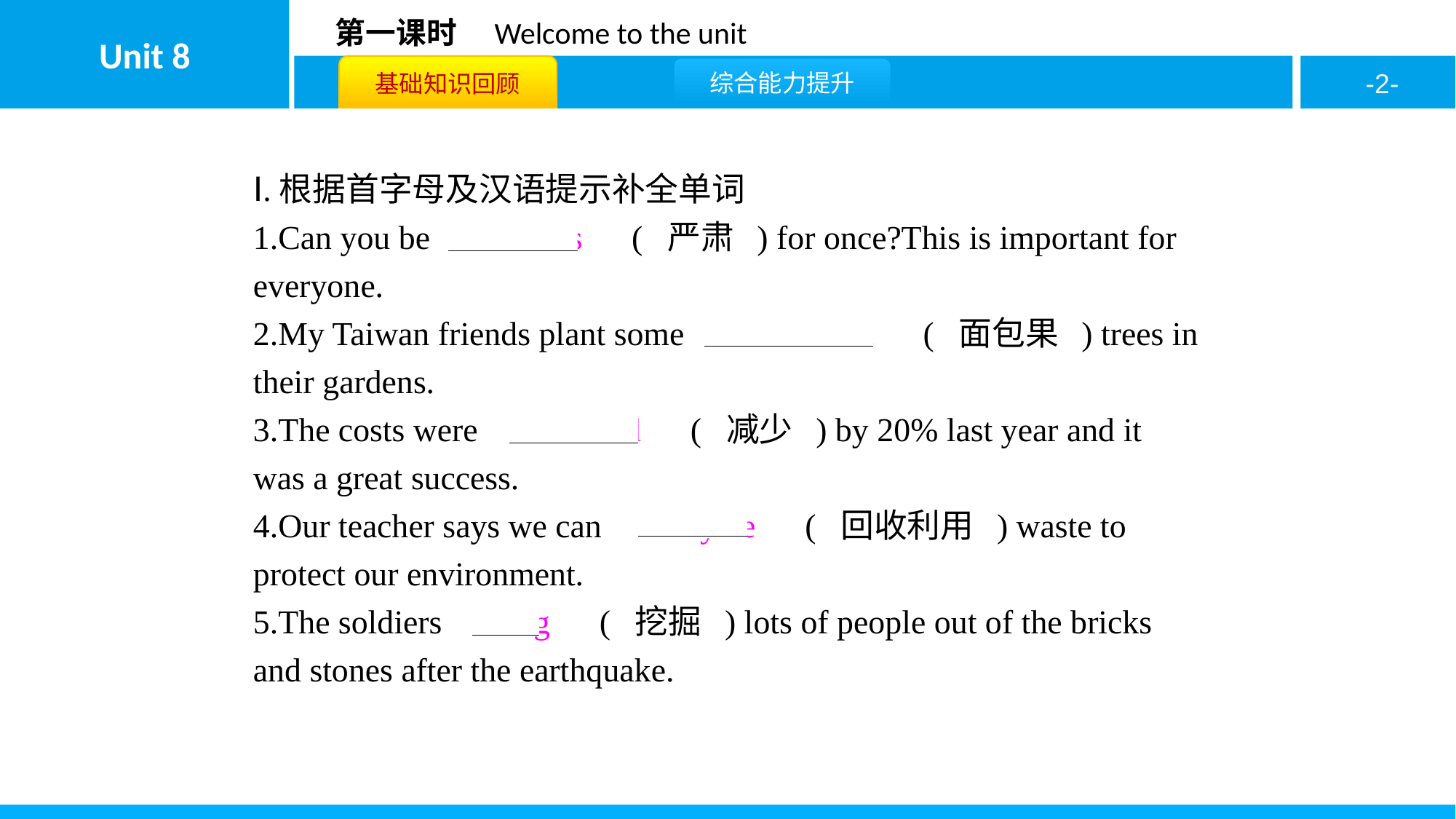

Ⅰ.根据首字母及汉语提示补全单词
1.Can you be 　serious　(  严肃  ) for once?This is important for everyone.
2.My Taiwan friends plant some 　breadfruit　(  面包果  ) trees in their gardens.
3.The costs were 　reduced　(  减少  ) by 20% last year and it was a great success.
4.Our teacher says we can 　recycle　(  回收利用  ) waste to protect our environment.
5.The soldiers 　dug　(  挖掘  ) lots of people out of the bricks and stones after the earthquake.